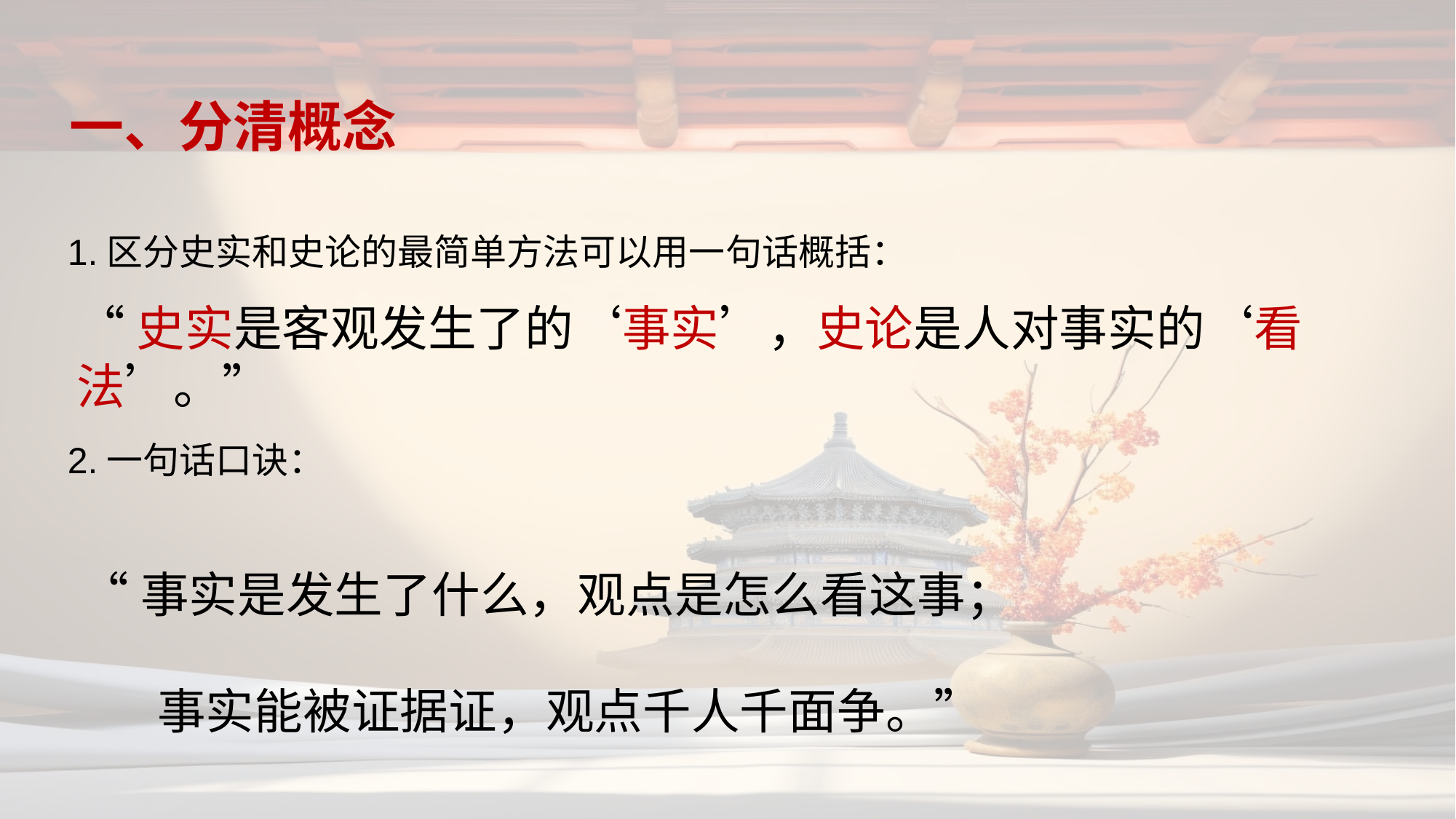

一、分清概念
1.区分史实和史论的最简单方法可以用一句话概括：
“史实是客观发生了的‘事实’，史论是人对事实的‘看法’。”
2.一句话口诀：
“事实是发生了什么，观点是怎么看这事；
      事实能被证据证，观点千人千面争。”